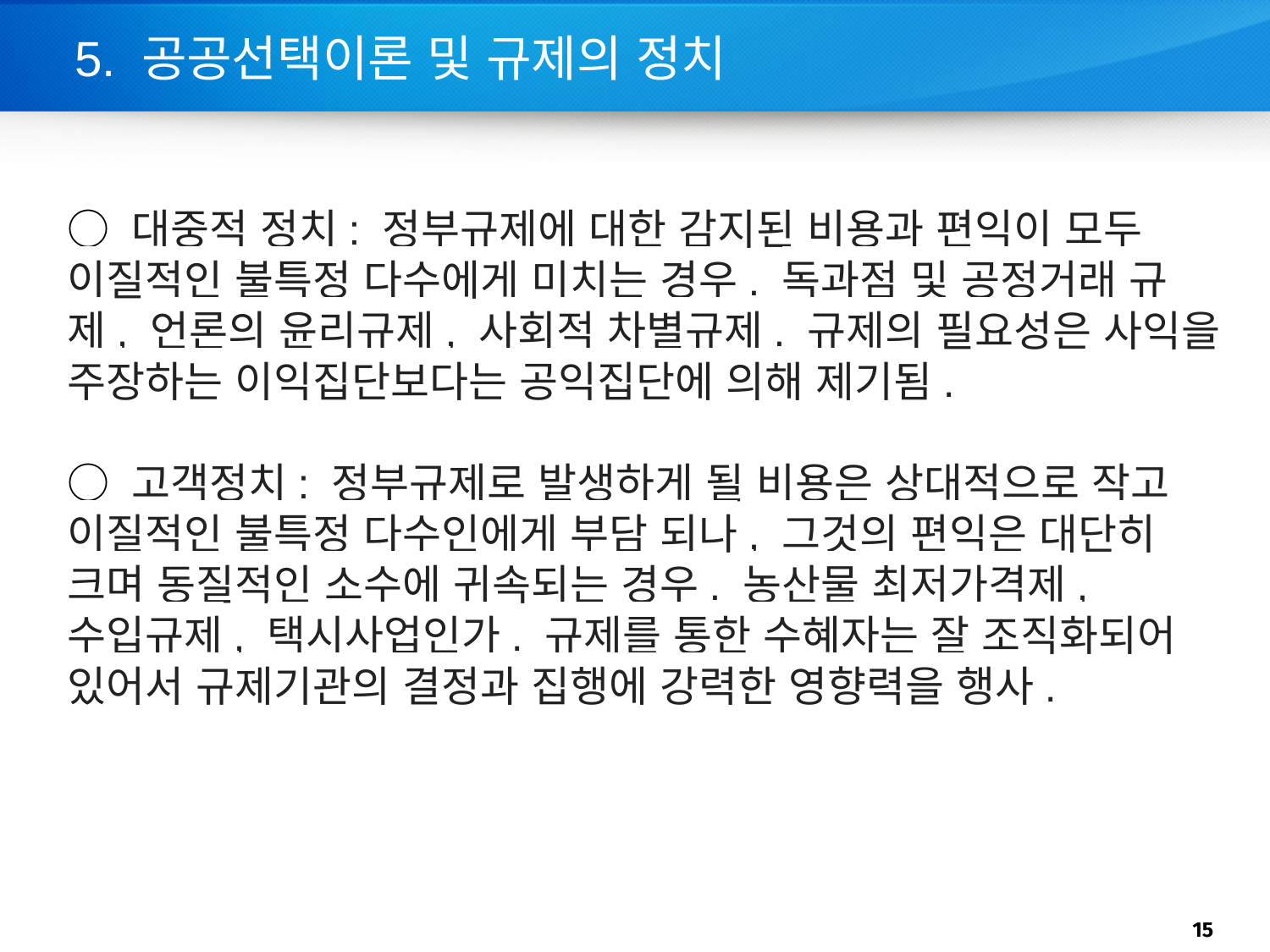

# 5. 공공선택이론 및 규제의 정치
○ 대중적 정치: 정부규제에 대한 감지된 비용과 편익이 모두 이질적인 불특정 다수에게 미치는 경우. 독과점 및 공정거래 규제, 언론의 윤리규제, 사회적 차별규제. 규제의 필요성은 사익을 주장하는 이익집단보다는 공익집단에 의해 제기됨.

○ 고객정치: 정부규제로 발생하게 될 비용은 상대적으로 작고 이질적인 불특정 다수인에게 부담 되나, 그것의 편익은 대단히 크며 동질적인 소수에 귀속되는 경우. 농산물 최저가격제, 수입규제, 택시사업인가. 규제를 통한 수혜자는 잘 조직화되어 있어서 규제기관의 결정과 집행에 강력한 영향력을 행사.